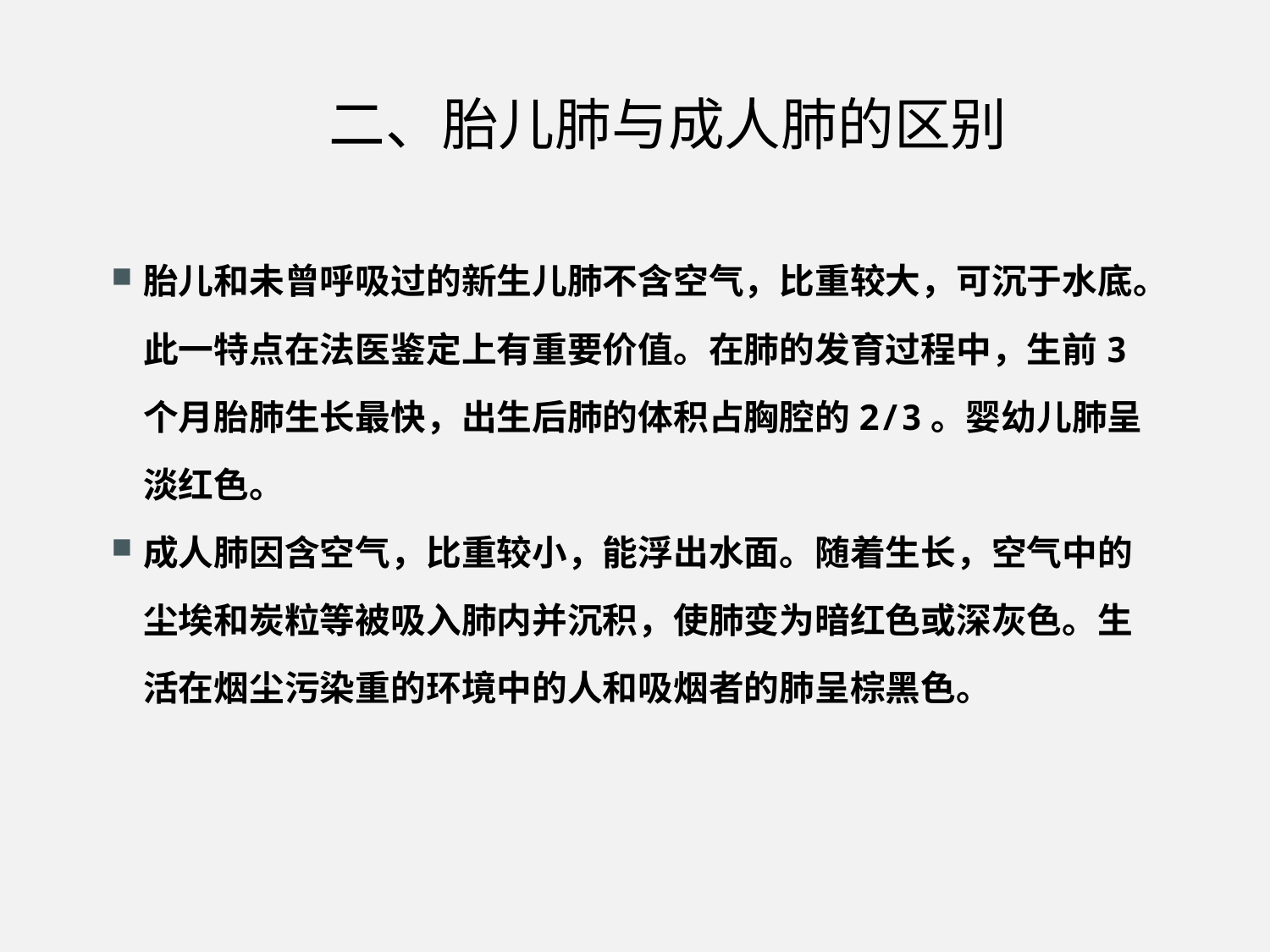

二、胎儿肺与成人肺的区别
胎儿和未曾呼吸过的新生儿肺不含空气，比重较大，可沉于水底。此一特点在法医鉴定上有重要价值。在肺的发育过程中，生前3个月胎肺生长最快，出生后肺的体积占胸腔的2/3。婴幼儿肺呈淡红色。
成人肺因含空气，比重较小，能浮出水面。随着生长，空气中的尘埃和炭粒等被吸入肺内并沉积，使肺变为暗红色或深灰色。生活在烟尘污染重的环境中的人和吸烟者的肺呈棕黑色。